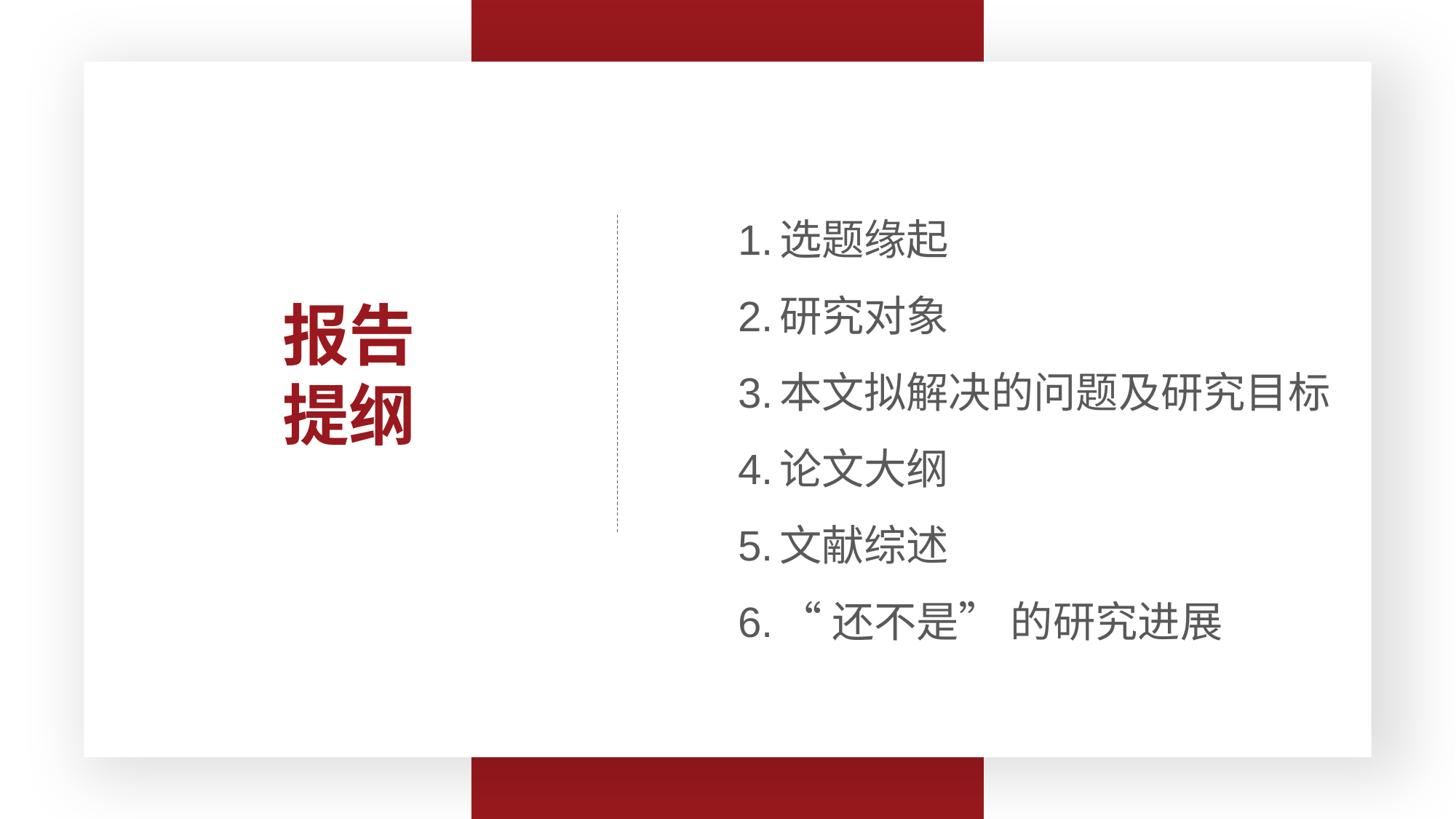

选题缘起
研究对象
本文拟解决的问题及研究目标
论文大纲
文献综述
“还不是” 的研究进展
报告
提纲